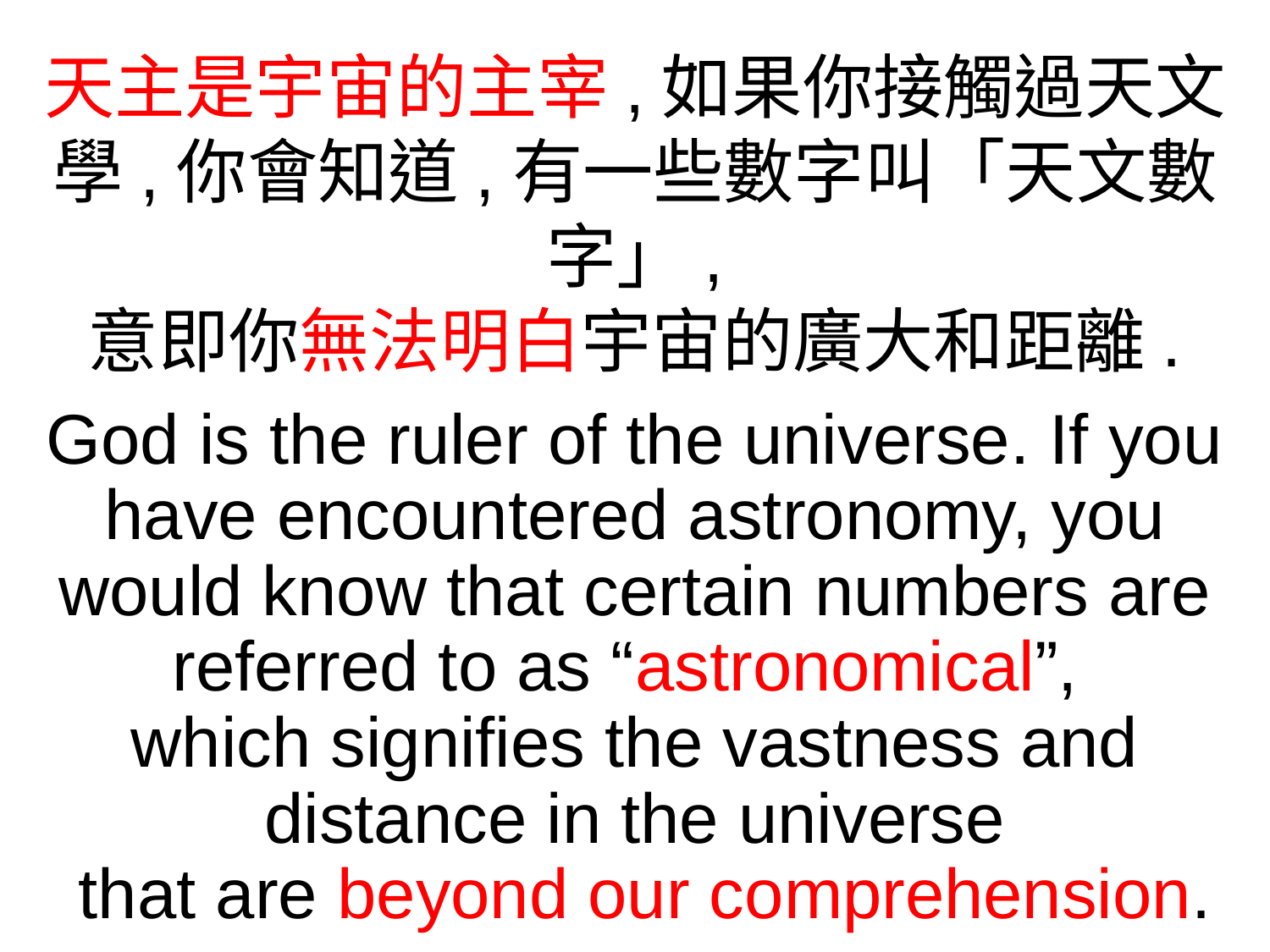

天主是宇宙的主宰,如果你接觸過天文學,你會知道,有一些數字叫「天文數字」,
意即你無法明白宇宙的廣大和距離.
God is the ruler of the universe. If you have encountered astronomy, you would know that certain numbers are referred to as “astronomical”,
which signifies the vastness and distance in the universe
 that are beyond our comprehension.